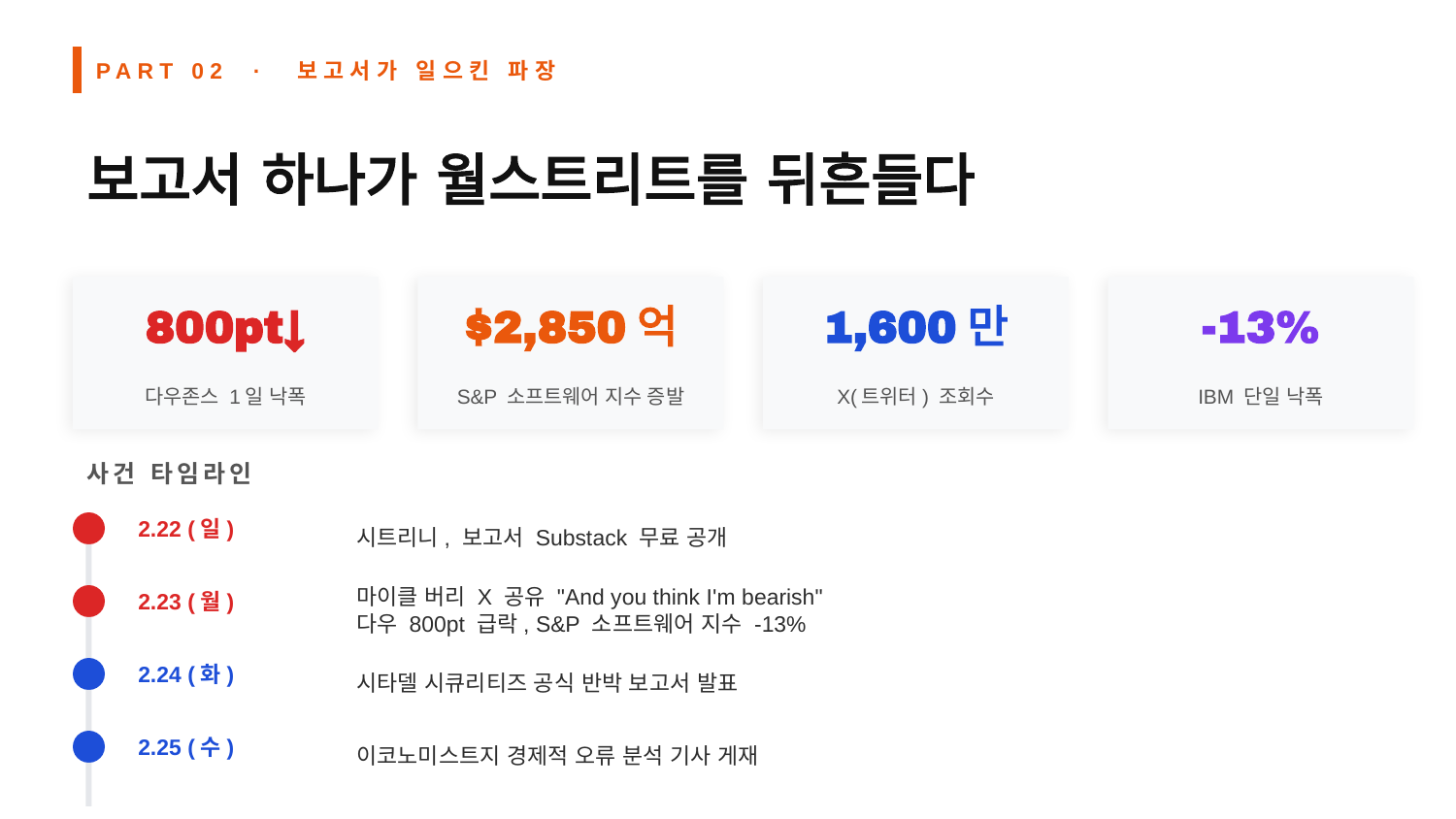

PART 02  ·  보고서가 일으킨 파장

보고서 하나가 월스트리트를 뒤흔들다

800pt↓
$2,850억
1,600만
-13%
다우존스 1일 낙폭
S&P 소프트웨어 지수 증발
X(트위터) 조회수
IBM 단일 낙폭
사건 타임라인
2.22 (일)
시트리니, 보고서 Substack 무료 공개

2.23 (월)
마이클 버리 X 공유 "And you think I'm bearish"
다우 800pt 급락, S&P 소프트웨어 지수 -13%

2.24 (화)
시타델 시큐리티즈 공식 반박 보고서 발표

2.25 (수)
이코노미스트지 경제적 오류 분석 기사 게재